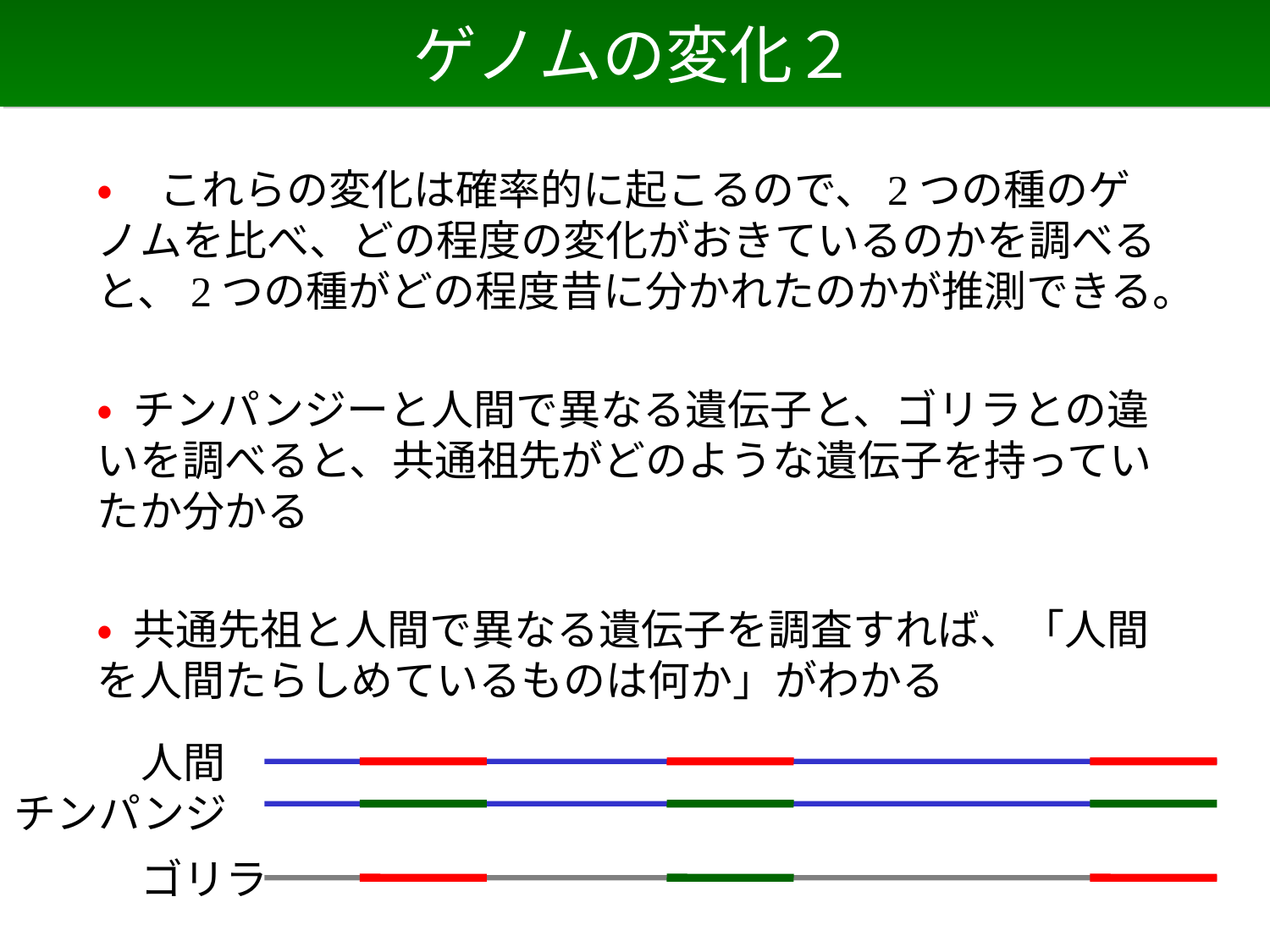

# ゲノムの変化２
• これらの変化は確率的に起こるので、2つの種のゲノムを比べ、どの程度の変化がおきているのかを調べると、2つの種がどの程度昔に分かれたのかが推測できる。

• チンパンジーと人間で異なる遺伝子と、ゴリラとの違いを調べると、共通祖先がどのような遺伝子を持っていたか分かる

• 共通先祖と人間で異なる遺伝子を調査すれば、「人間を人間たらしめているものは何か」がわかる
　　　人間
チンパンジ

　　　ゴリラ